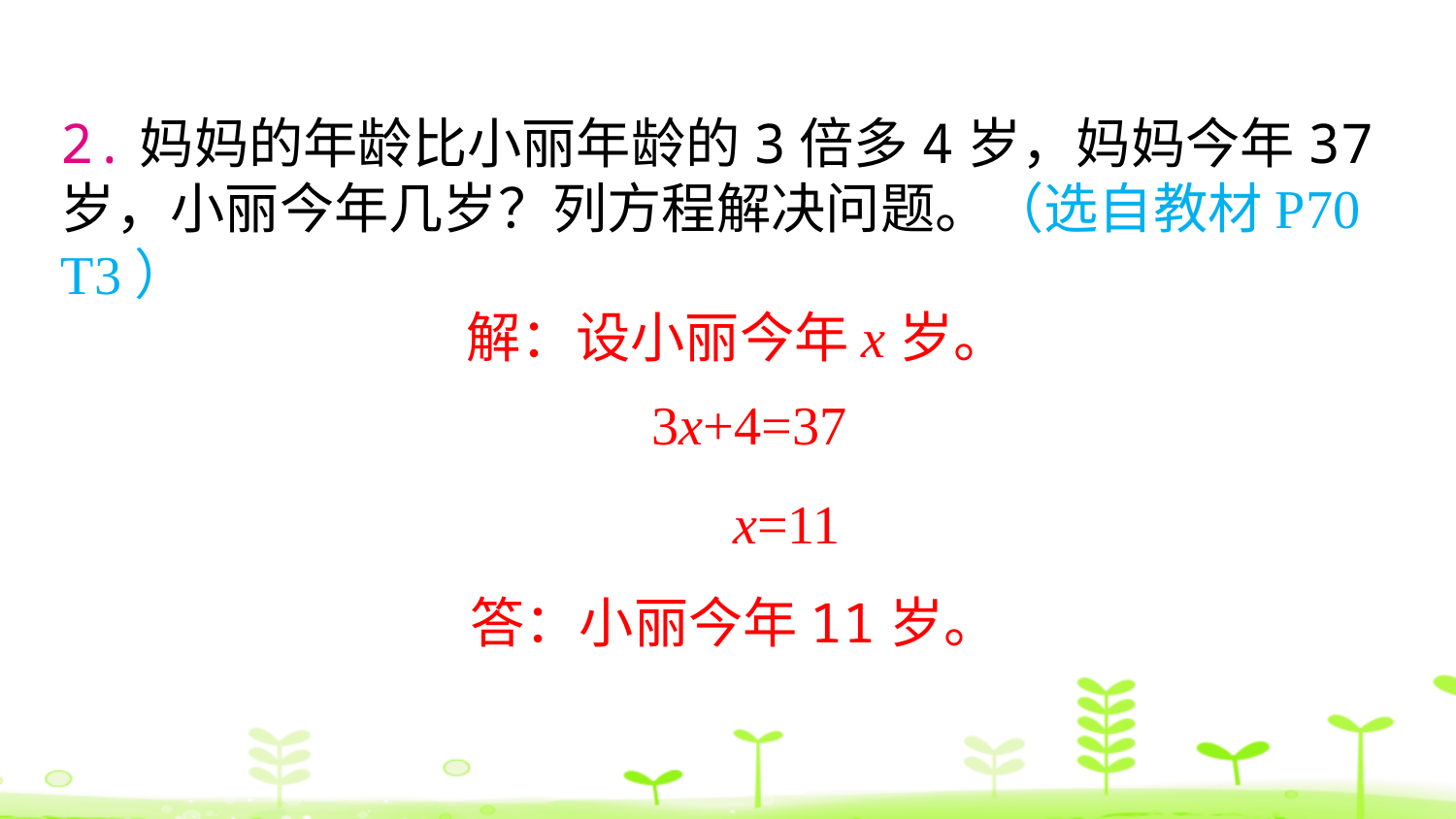

2.妈妈的年龄比小丽年龄的3倍多4岁，妈妈今年37岁，小丽今年几岁？列方程解决问题。（选自教材P70 T3）
解：设小丽今年x岁。
3x+4=37
      x=11
答：小丽今年11岁。